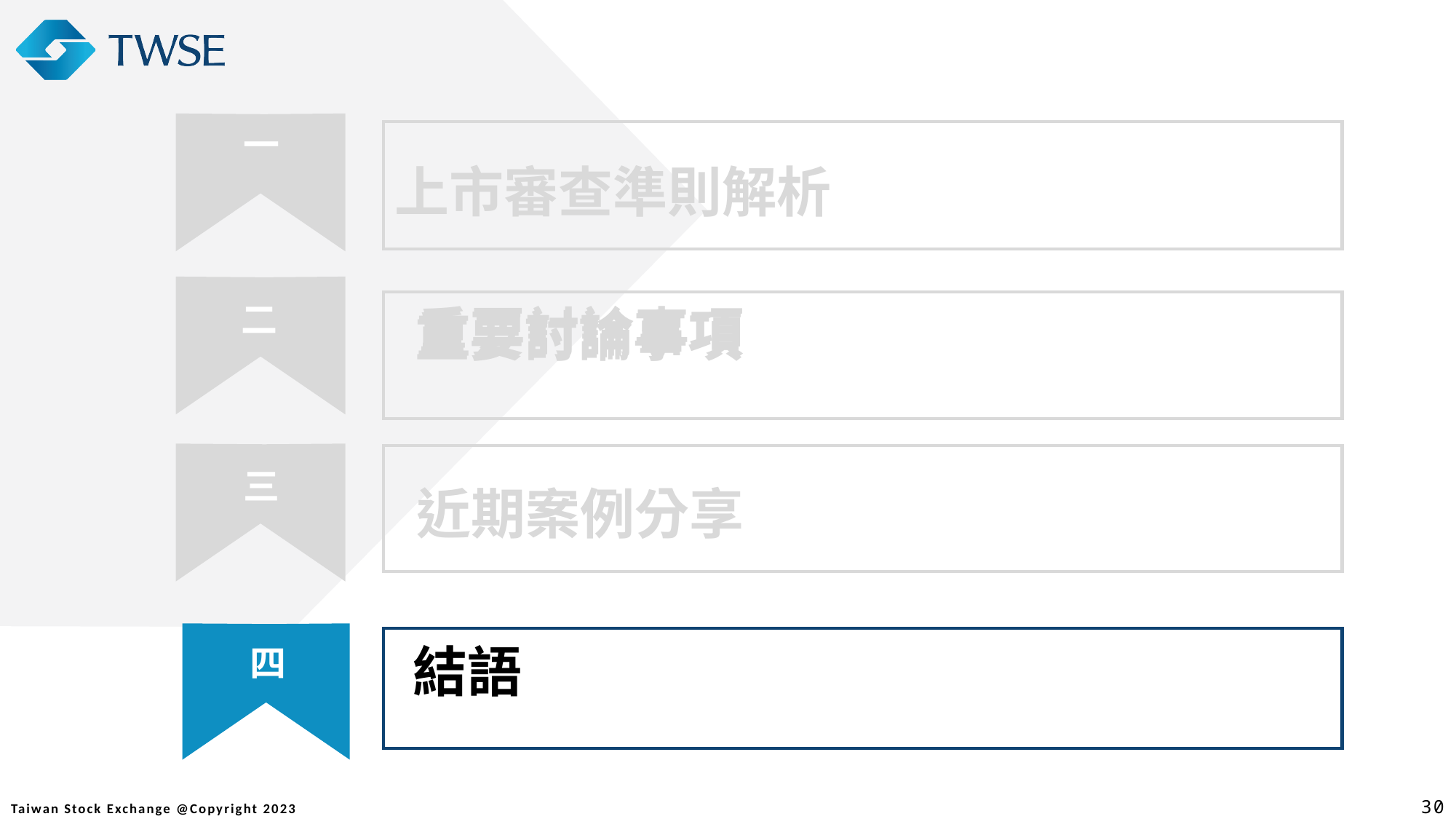

一

 近期案例分享
一
上市審查準則解析

二
 重要討論事項

 重要討論事項

肆

三
 結語
三

04
四
30